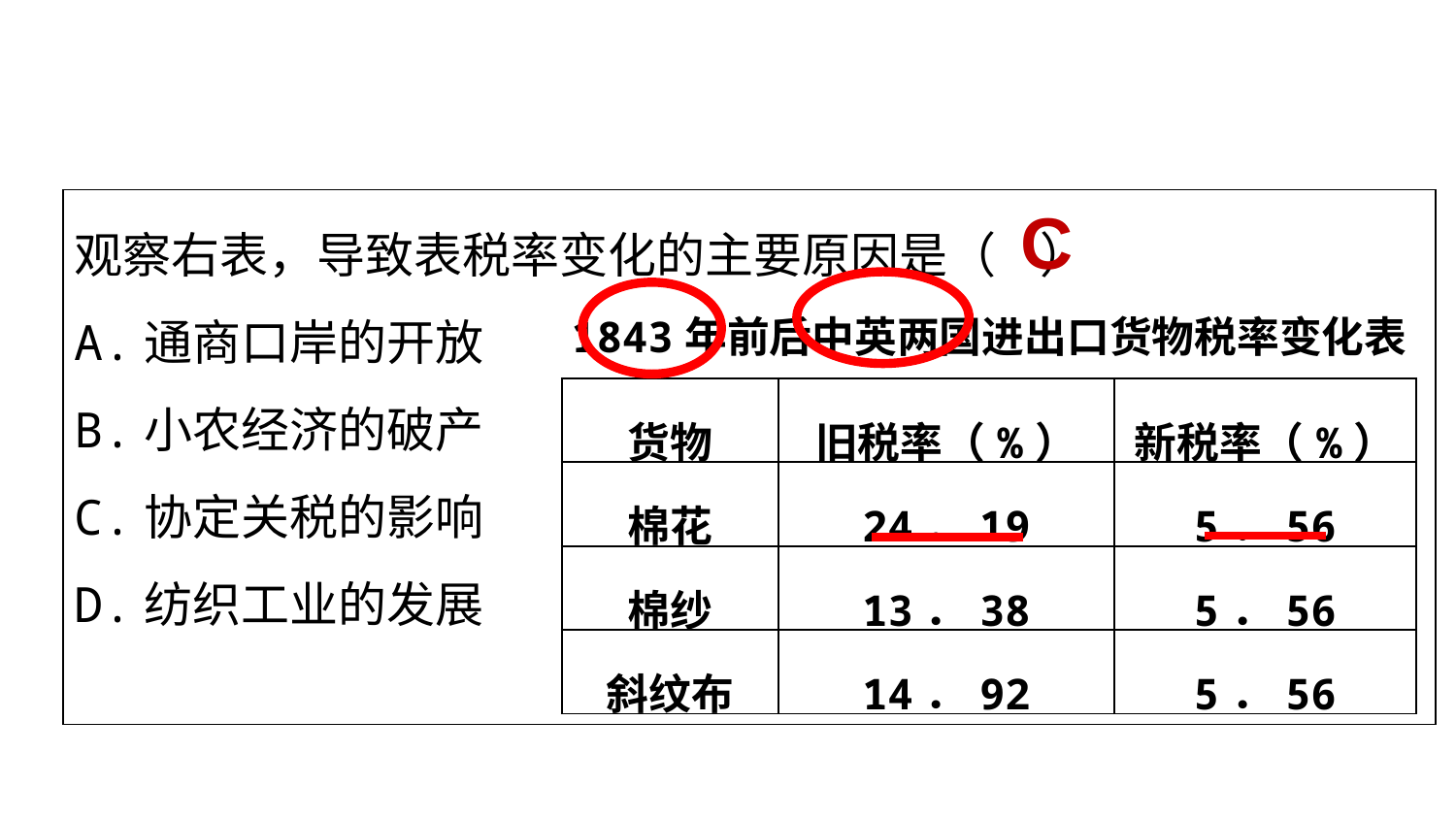

观察右表，导致表税率变化的主要原因是（    ）
A.通商口岸的开放
B.小农经济的破产
C.协定关税的影响
D.纺织工业的发展

C
| 1843年前后中英两国进出口货物税率变化表 |  |  |
| --- | --- | --- |
| 货物 | 旧税率（%） | 新税率（%） |
| 棉花 | 24．19 | 5．56 |
| 棉纱 | 13．38 | 5．56 |
| 斜纹布 | 14．92 | 5．56 |